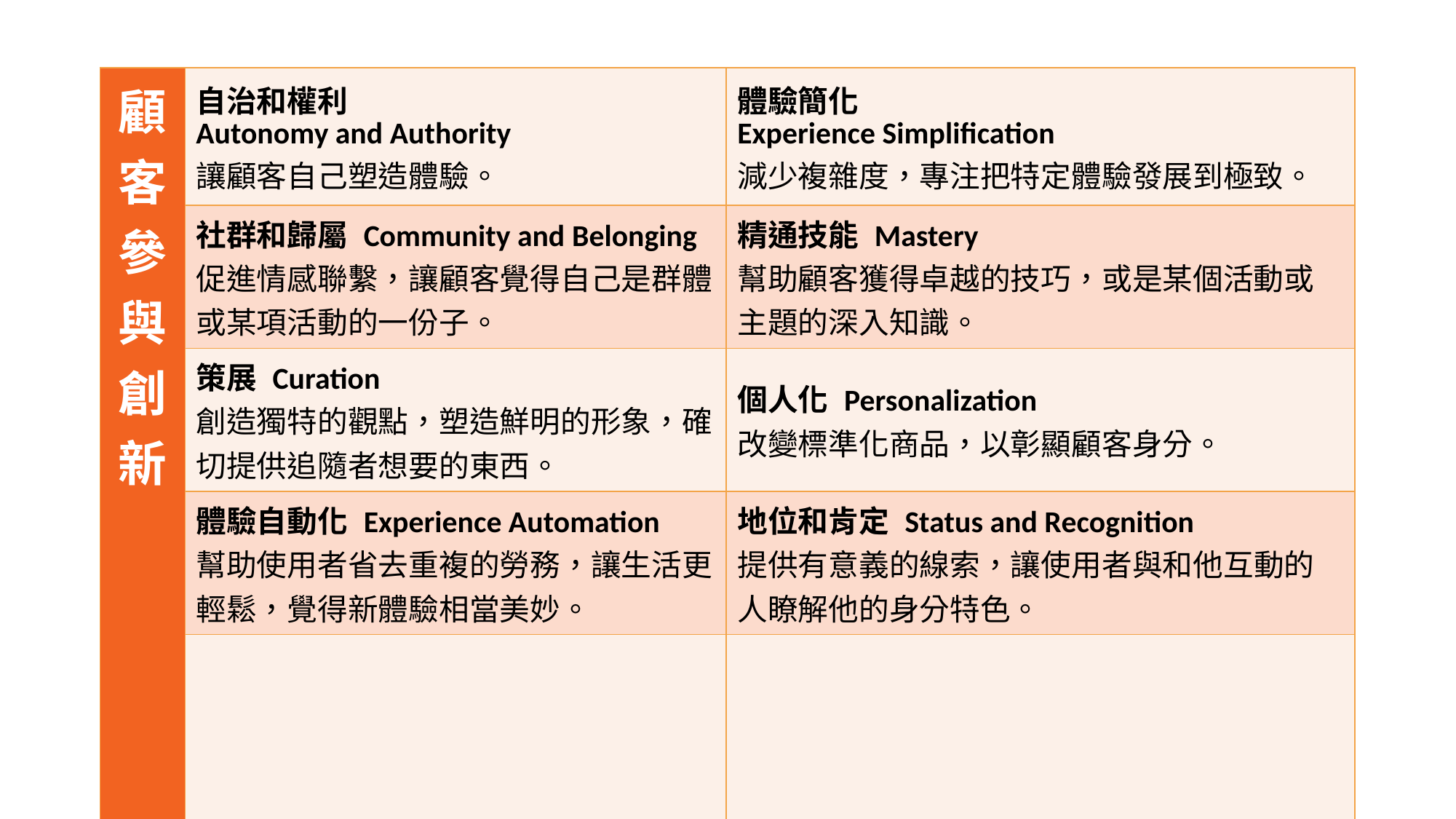

#
| 顧客參與創新 | 自治和權利 Autonomy and Authority 讓顧客自己塑造體驗。 | 體驗簡化 Experience Simplification 減少複雜度，專注把特定體驗發展到極致。 |
| --- | --- | --- |
|  | 社群和歸屬 Community and Belonging 促進情感聯繫，讓顧客覺得自己是群體或某項活動的一份子。 | 精通技能 Mastery 幫助顧客獲得卓越的技巧，或是某個活動或主題的深入知識。 |
|  | 策展 Curation 創造獨特的觀點，塑造鮮明的形象，確切提供追隨者想要的東西。 | 個人化 Personalization 改變標準化商品，以彰顯顧客身分。 |
|  | 體驗自動化 Experience Automation 幫助使用者省去重複的勞務，讓生活更輕鬆，覺得新體驗相當美妙。 | 地位和肯定 Status and Recognition 提供有意義的線索，讓使用者與和他互動的人瞭解他的身分特色。 |
|  | 拓展體驗 Experience Enabling 提供以往不可能產生的體驗。 | 與眾不同與人性化Whimsy and Personality 提供人性化商品，傳達充滿活力的品牌訊息。 |